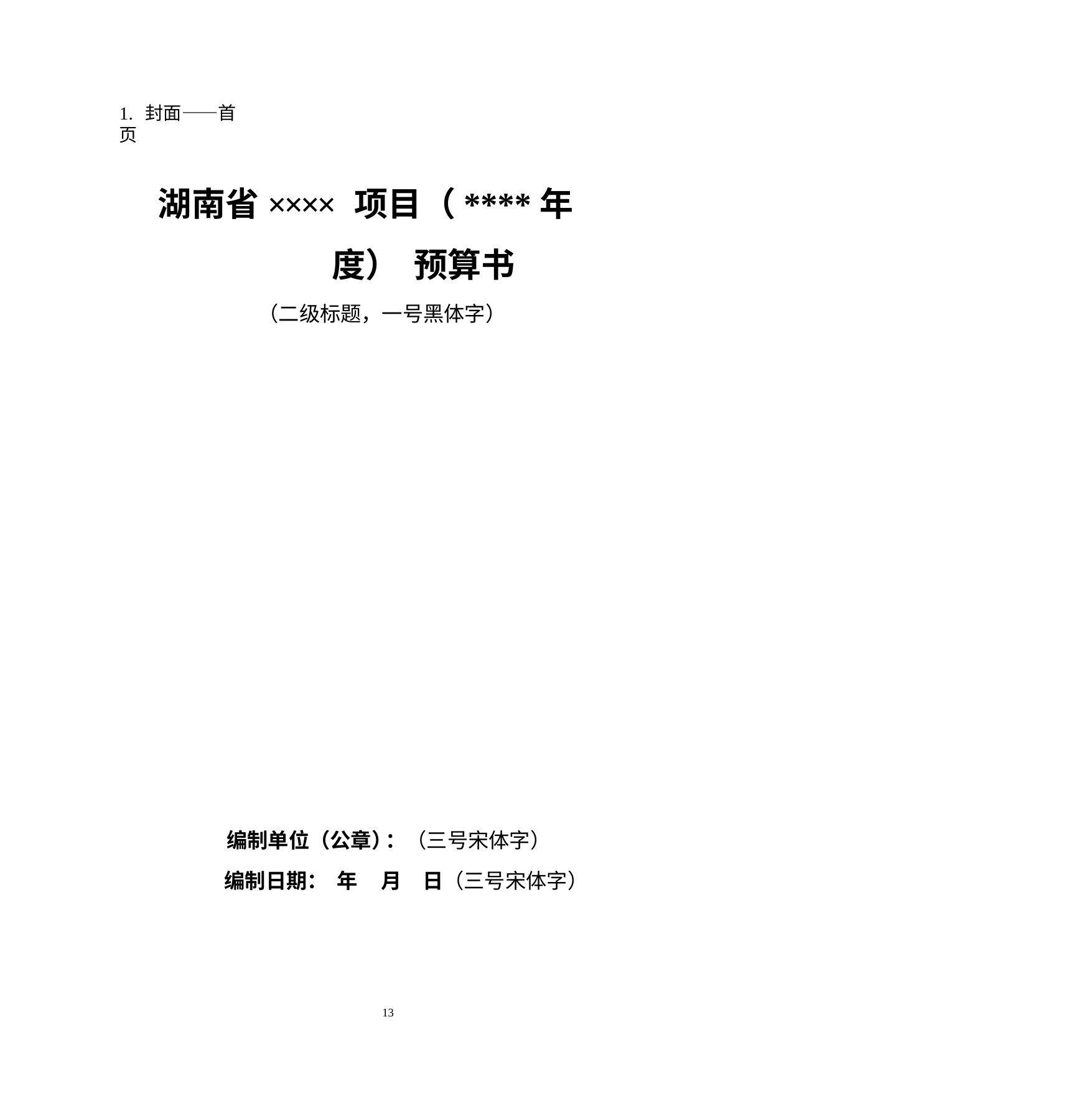

1. 封面——首页
# 湖南省×××× 项目（****年度）  预算书
（二级标题，一号黑体字）
编制单位（公章）：（三号宋体字）
编制日期：  年	月	日（三号宋体字）
13